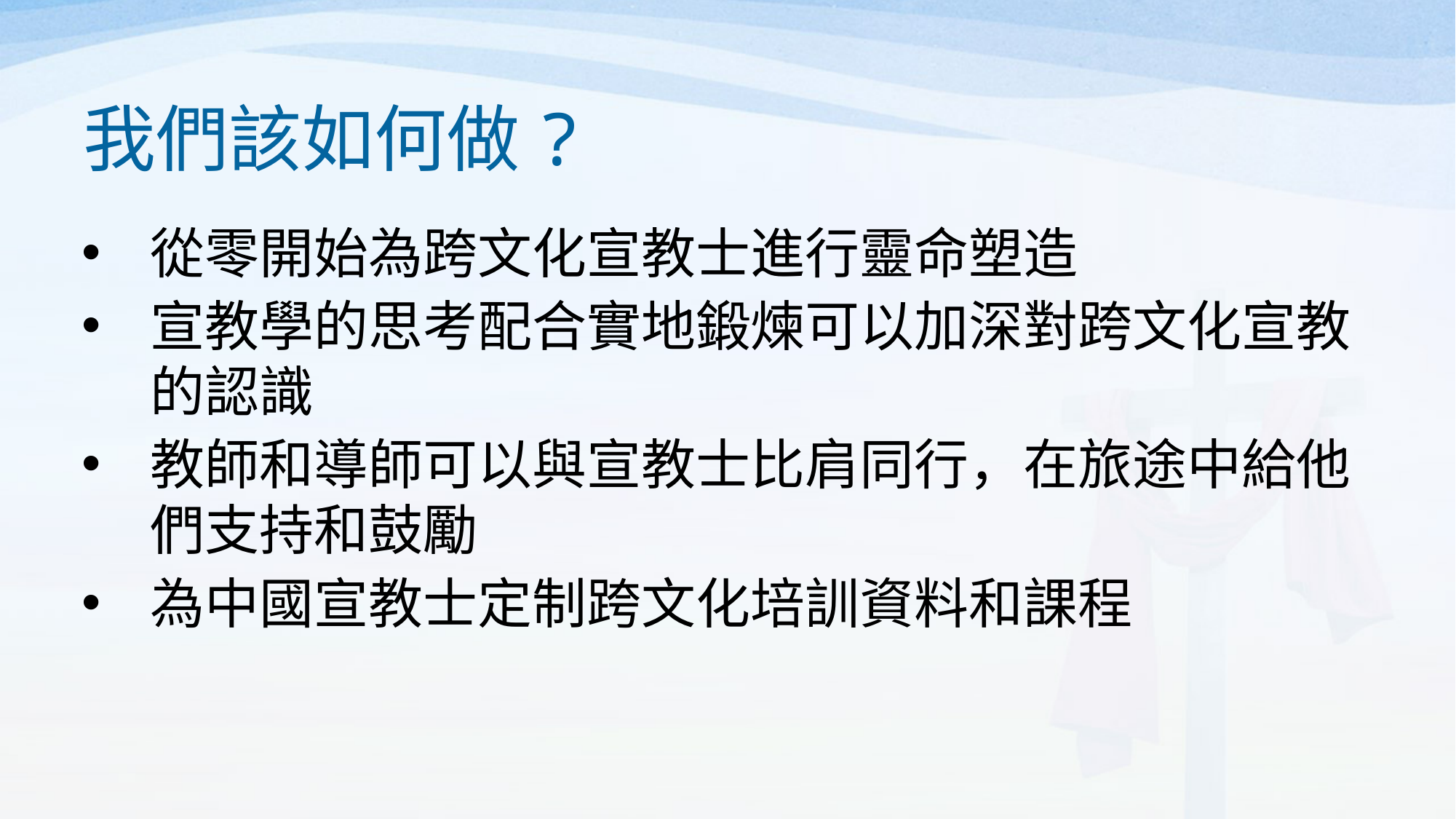

# 我們該如何做?
從零開始為跨文化宣教士進行靈命塑造
宣教學的思考配合實地鍛煉可以加深對跨文化宣教的認識
教師和導師可以與宣教士比肩同行，在旅途中給他們支持和鼓勵
為中國宣教士定制跨文化培訓資料和課程